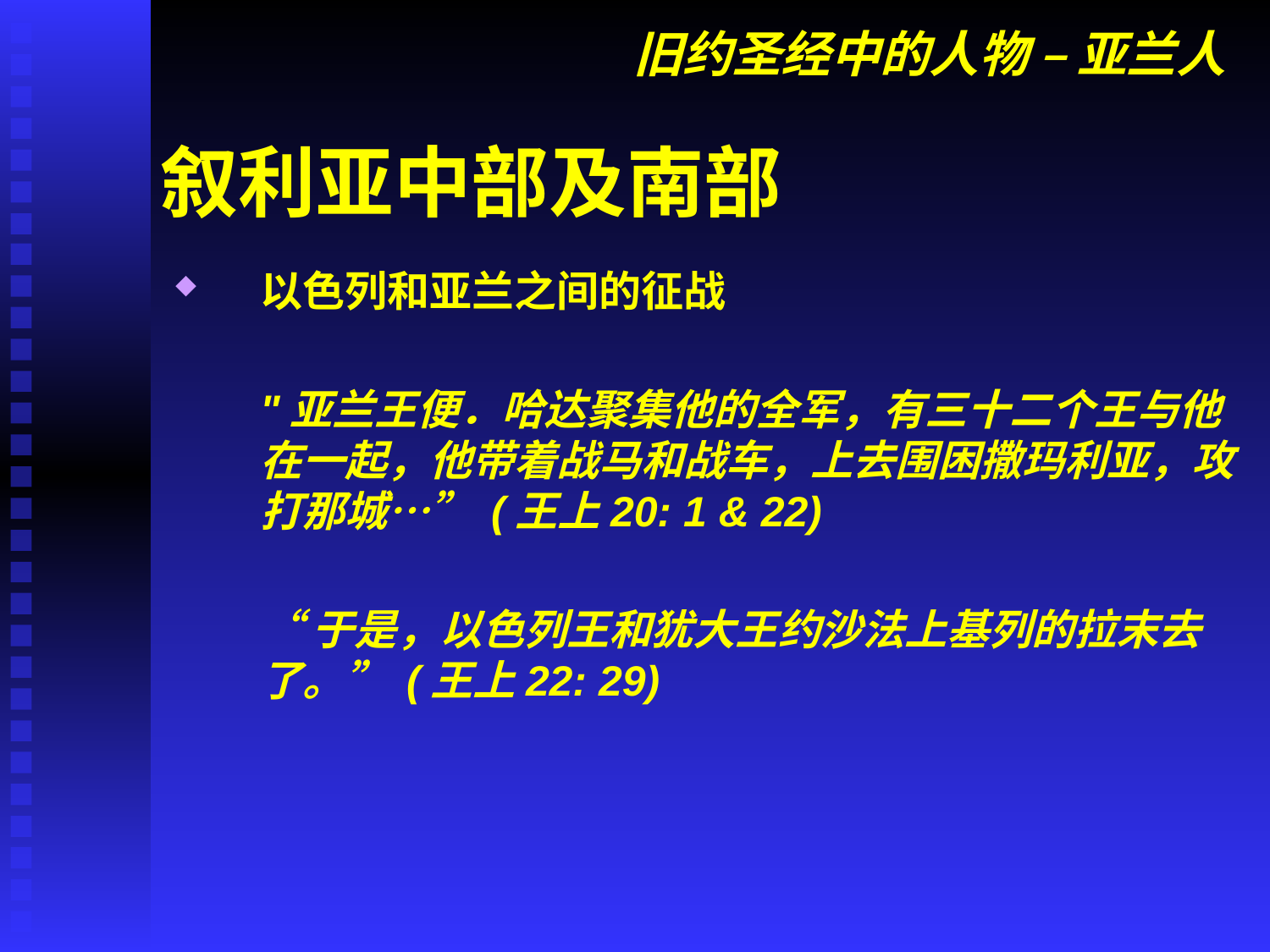

# 旧约圣经中的人物 – 亚兰人
叙利亚中部及南部

以色列和亚兰之间的征战

	"亚兰王便．哈达聚集他的全军，有三十二个王与他在一起，他带着战马和战车，上去围困撒玛利亚，攻打那城…” (王上20: 1 & 22)

	“于是，以色列王和犹大王约沙法上基列的拉末去了。” (王上22: 29)